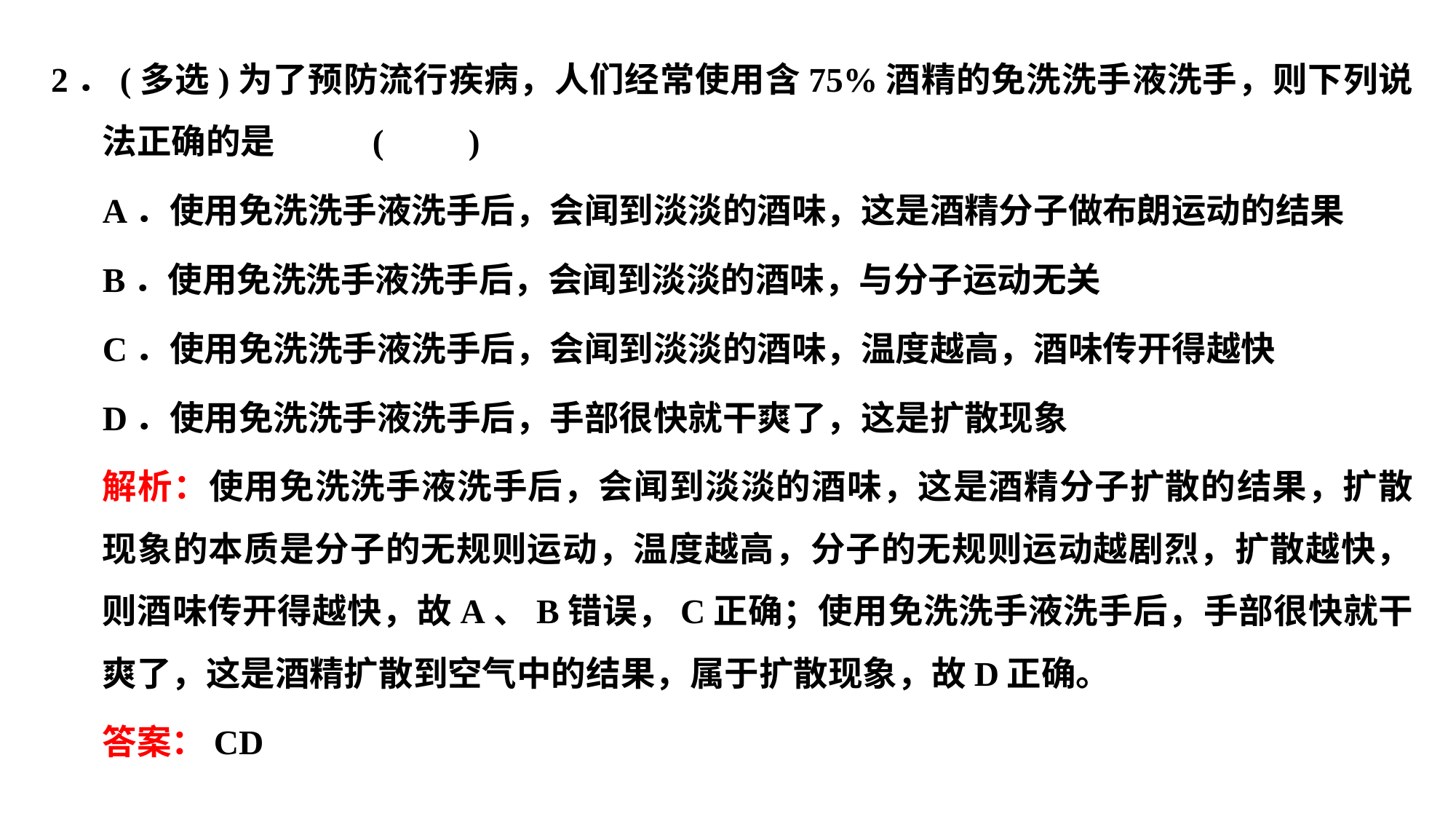

2．(多选)为了预防流行疾病，人们经常使用含75%酒精的免洗洗手液洗手，则下列说法正确的是						       (　　)
A．使用免洗洗手液洗手后，会闻到淡淡的酒味，这是酒精分子做布朗运动的结果
B．使用免洗洗手液洗手后，会闻到淡淡的酒味，与分子运动无关
C．使用免洗洗手液洗手后，会闻到淡淡的酒味，温度越高，酒味传开得越快
D．使用免洗洗手液洗手后，手部很快就干爽了，这是扩散现象
解析：使用免洗洗手液洗手后，会闻到淡淡的酒味，这是酒精分子扩散的结果，扩散现象的本质是分子的无规则运动，温度越高，分子的无规则运动越剧烈，扩散越快，则酒味传开得越快，故A、B错误，C正确；使用免洗洗手液洗手后，手部很快就干爽了，这是酒精扩散到空气中的结果，属于扩散现象，故D正确。
答案：CD